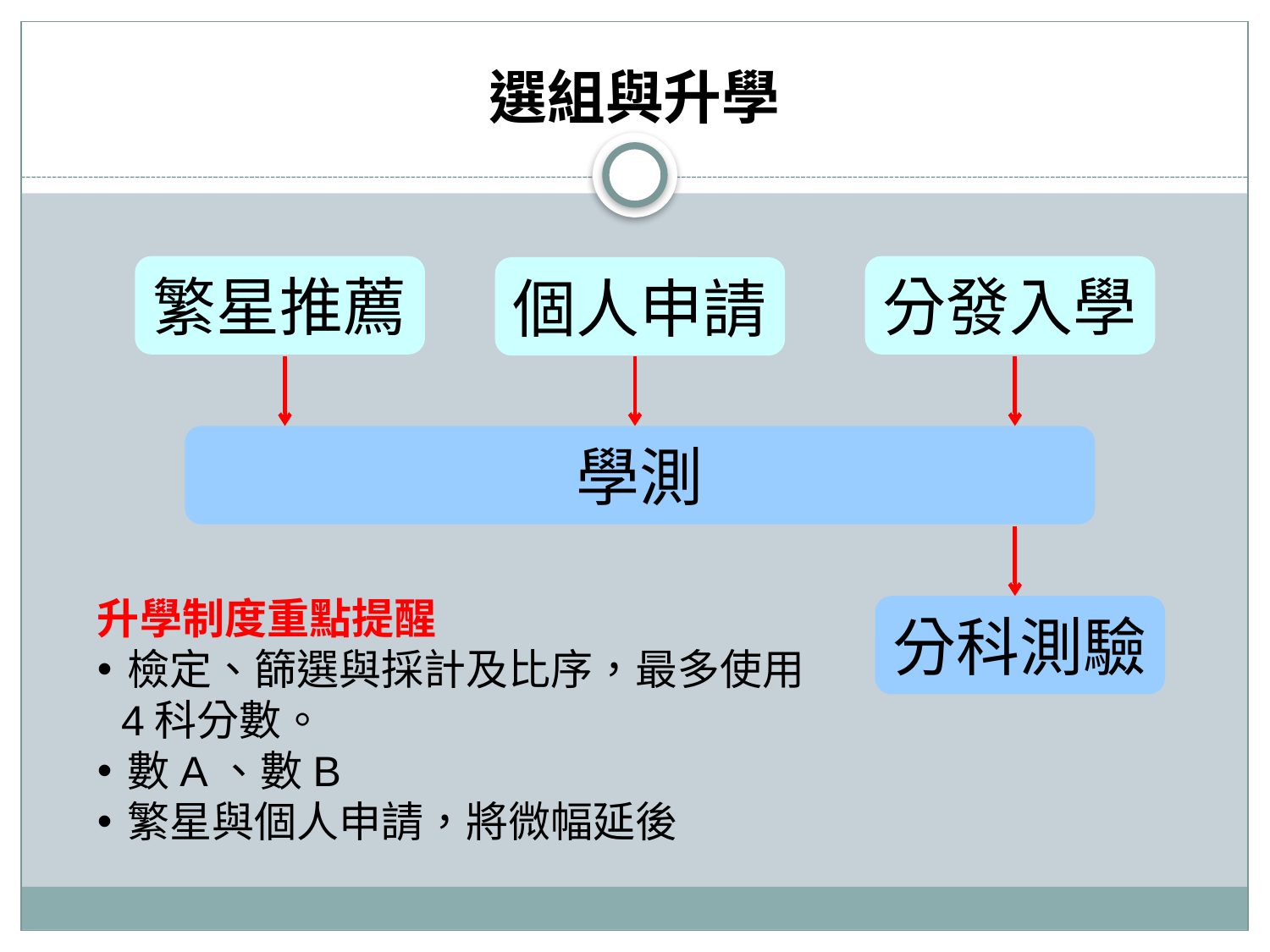

# 選組與升學
繁星推薦
分發入學
個人申請
學測
升學制度重點提醒
檢定、篩選與採計及比序，最多使用
  4科分數。
數A、數B
繁星與個人申請，將微幅延後
分科測驗